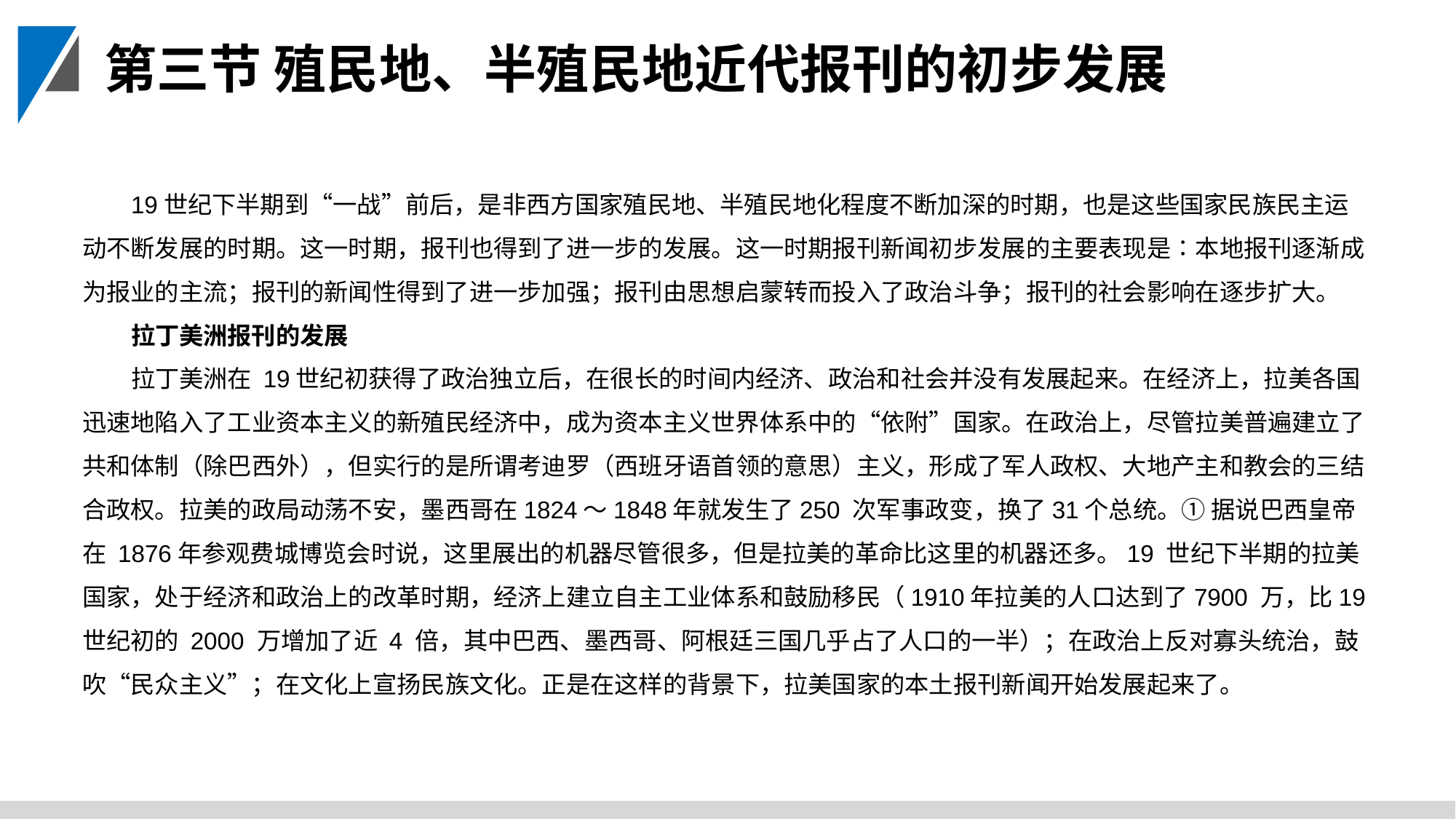

第三节 殖民地、半殖民地近代报刊的初步发展
19世纪下半期到“一战”前后，是非西方国家殖民地、半殖民地化程度不断加深的时期，也是这些国家民族民主运动不断发展的时期。这一时期，报刊也得到了进一步的发展。这一时期报刊新闻初步发展的主要表现是∶本地报刊逐渐成为报业的主流；报刊的新闻性得到了进一步加强；报刊由思想启蒙转而投入了政治斗争；报刊的社会影响在逐步扩大。
拉丁美洲报刊的发展
拉丁美洲在 19世纪初获得了政治独立后，在很长的时间内经济、政治和社会并没有发展起来。在经济上，拉美各国迅速地陷入了工业资本主义的新殖民经济中，成为资本主义世界体系中的“依附”国家。在政治上，尽管拉美普遍建立了共和体制（除巴西外），但实行的是所谓考迪罗（西班牙语首领的意思）主义，形成了军人政权、大地产主和教会的三结合政权。拉美的政局动荡不安，墨西哥在1824～1848年就发生了250 次军事政变，换了31个总统。① 据说巴西皇帝在 1876年参观费城博览会时说，这里展出的机器尽管很多，但是拉美的革命比这里的机器还多。19 世纪下半期的拉美国家，处于经济和政治上的改革时期，经济上建立自主工业体系和鼓励移民（1910年拉美的人口达到了7900 万，比19世纪初的 2000 万增加了近 4 倍，其中巴西、墨西哥、阿根廷三国几乎占了人口的一半）；在政治上反对寡头统治，鼓吹“民众主义”；在文化上宣扬民族文化。正是在这样的背景下，拉美国家的本土报刊新闻开始发展起来了。